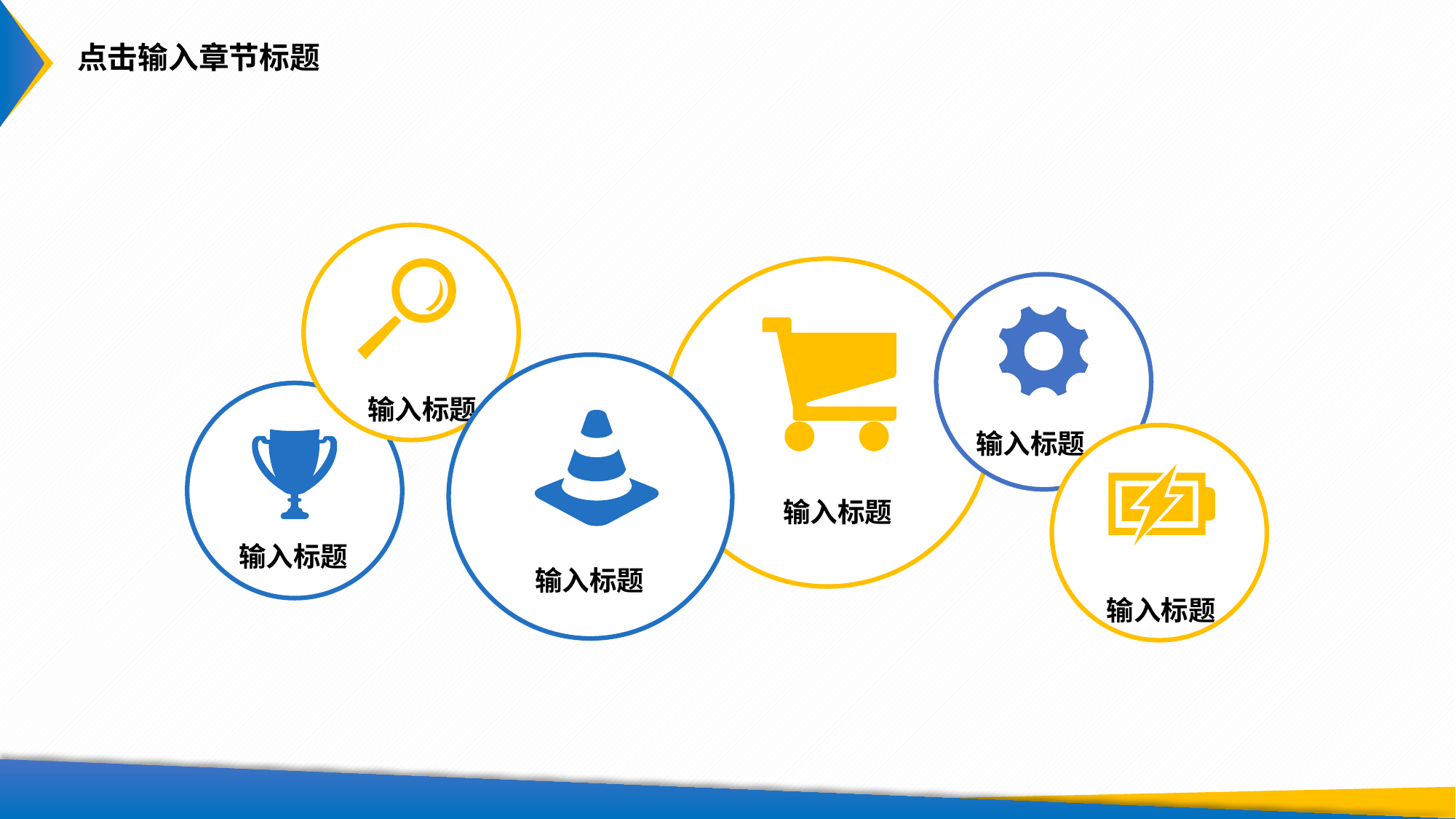

点击输入章节标题

输入标题

输入标题

输入标题

输入标题

输入标题

输入标题